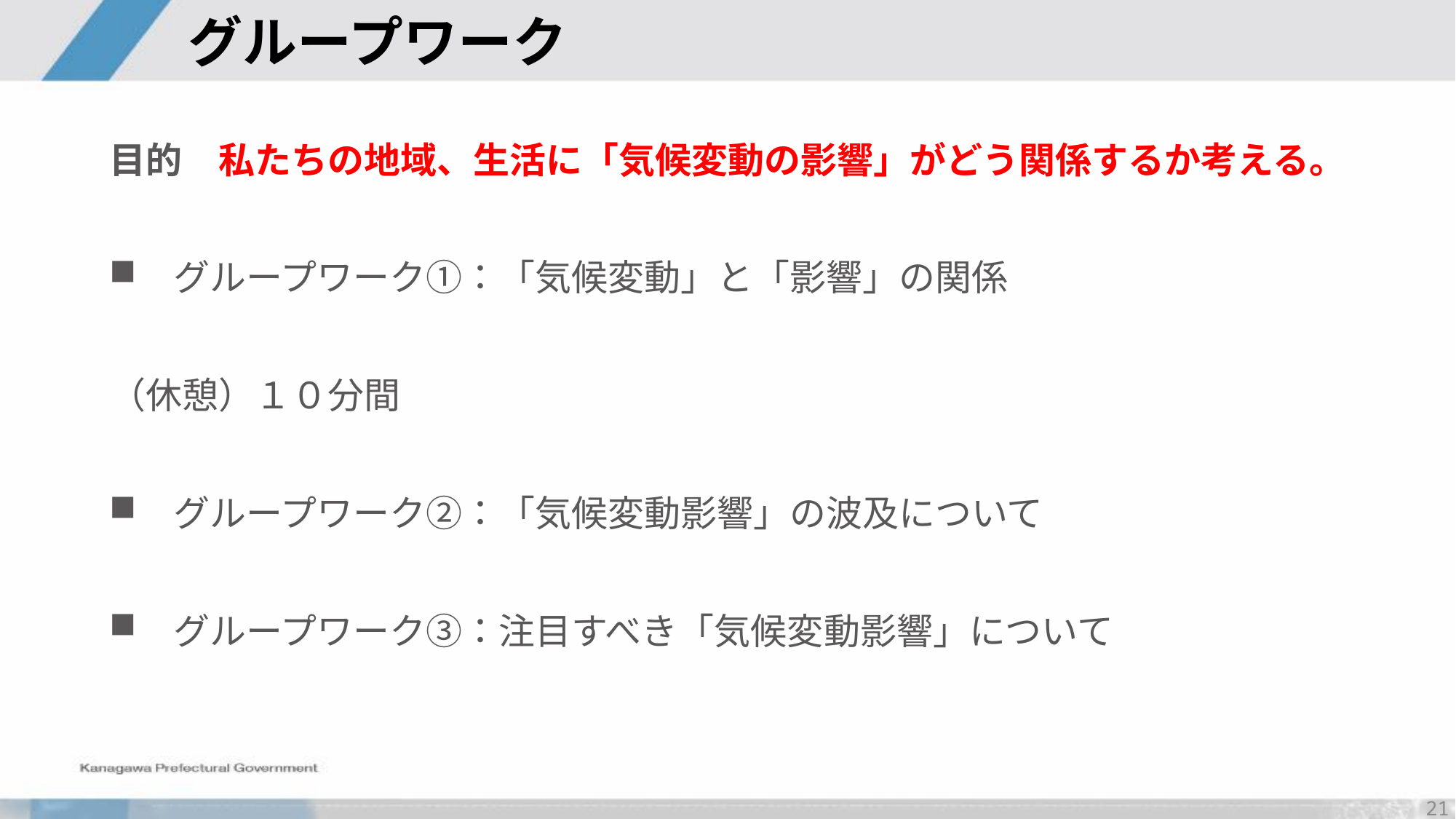

# グループワーク
目的　私たちの地域、生活に「気候変動の影響」がどう関係するか考える。

　グループワーク①：「気候変動」と「影響」の関係

（休憩）１０分間

　グループワーク②：「気候変動影響」の波及について

　グループワーク③：注目すべき「気候変動影響」について

21